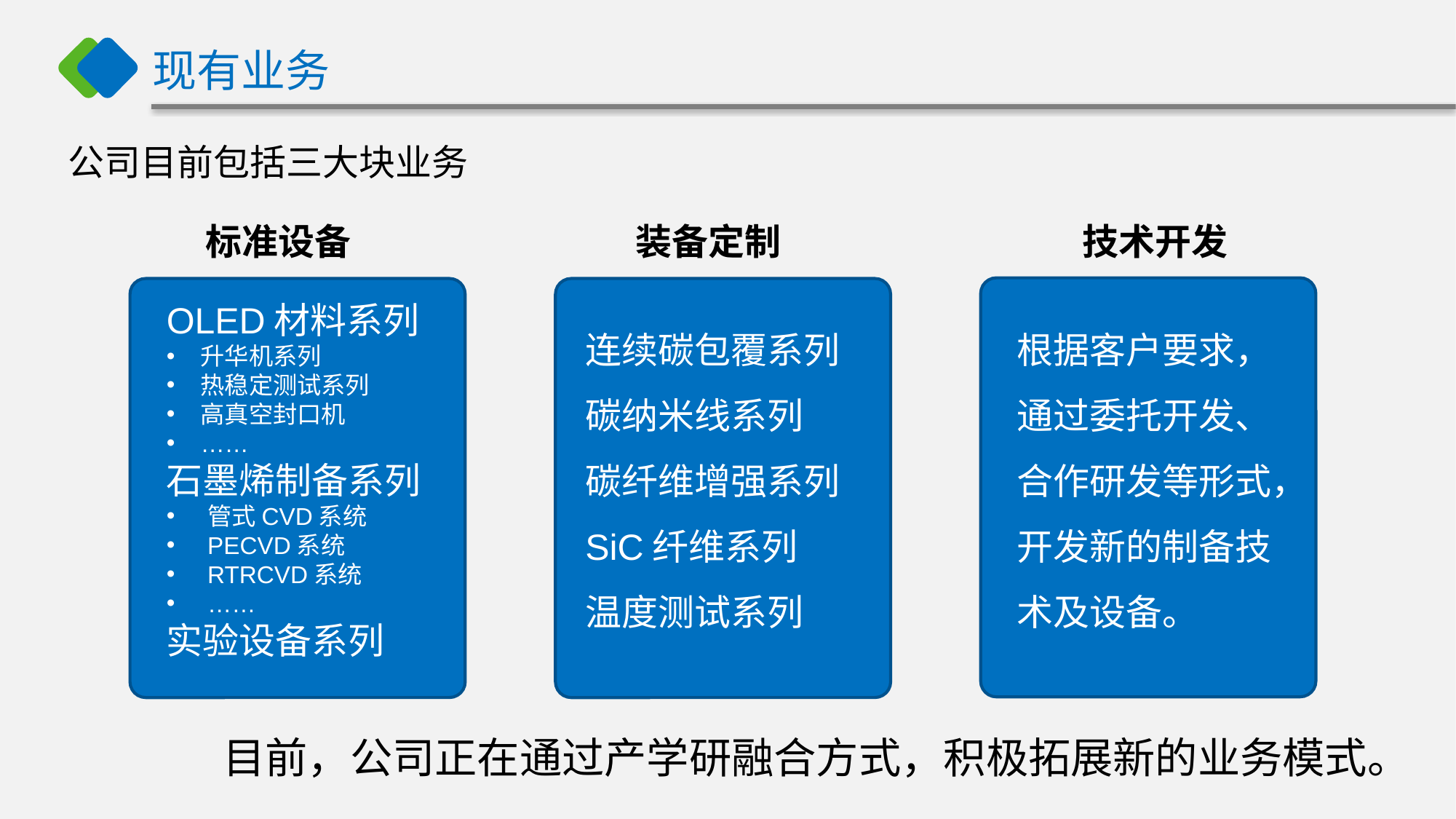

# 现有业务
公司目前包括三大块业务
标准设备
装备定制
技术开发

OLED材料系列
升华机系列
热稳定测试系列
高真空封口机
……
石墨烯制备系列
管式CVD系统
PECVD系统
RTRCVD系统
……
实验设备系列

连续碳包覆系列
碳纳米线系列
碳纤维增强系列
SiC纤维系列
温度测试系列

根据客户要求，通过委托开发、合作研发等形式，开发新的制备技术及设备。
目前，公司正在通过产学研融合方式，积极拓展新的业务模式。